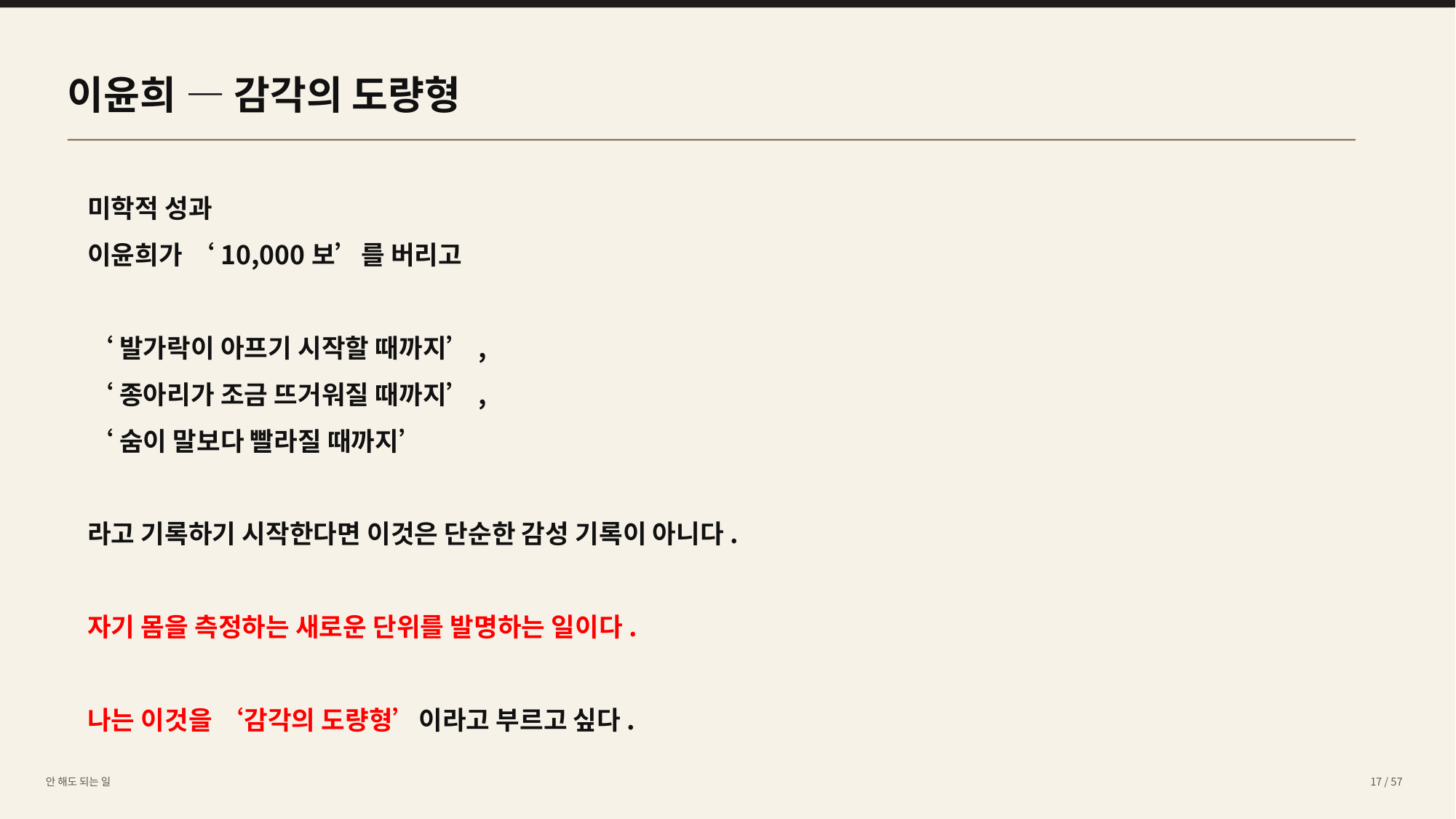

이윤희 — 감각의 도량형

미학적 성과
이윤희가 ‘10,000보’를 버리고

‘발가락이 아프기 시작할 때까지’,
‘종아리가 조금 뜨거워질 때까지’,
‘숨이 말보다 빨라질 때까지’

라고 기록하기 시작한다면 이것은 단순한 감성 기록이 아니다.

자기 몸을 측정하는 새로운 단위를 발명하는 일이다.

나는 이것을 ‘감각의 도량형’이라고 부르고 싶다.
안 해도 되는 일
17 / 57